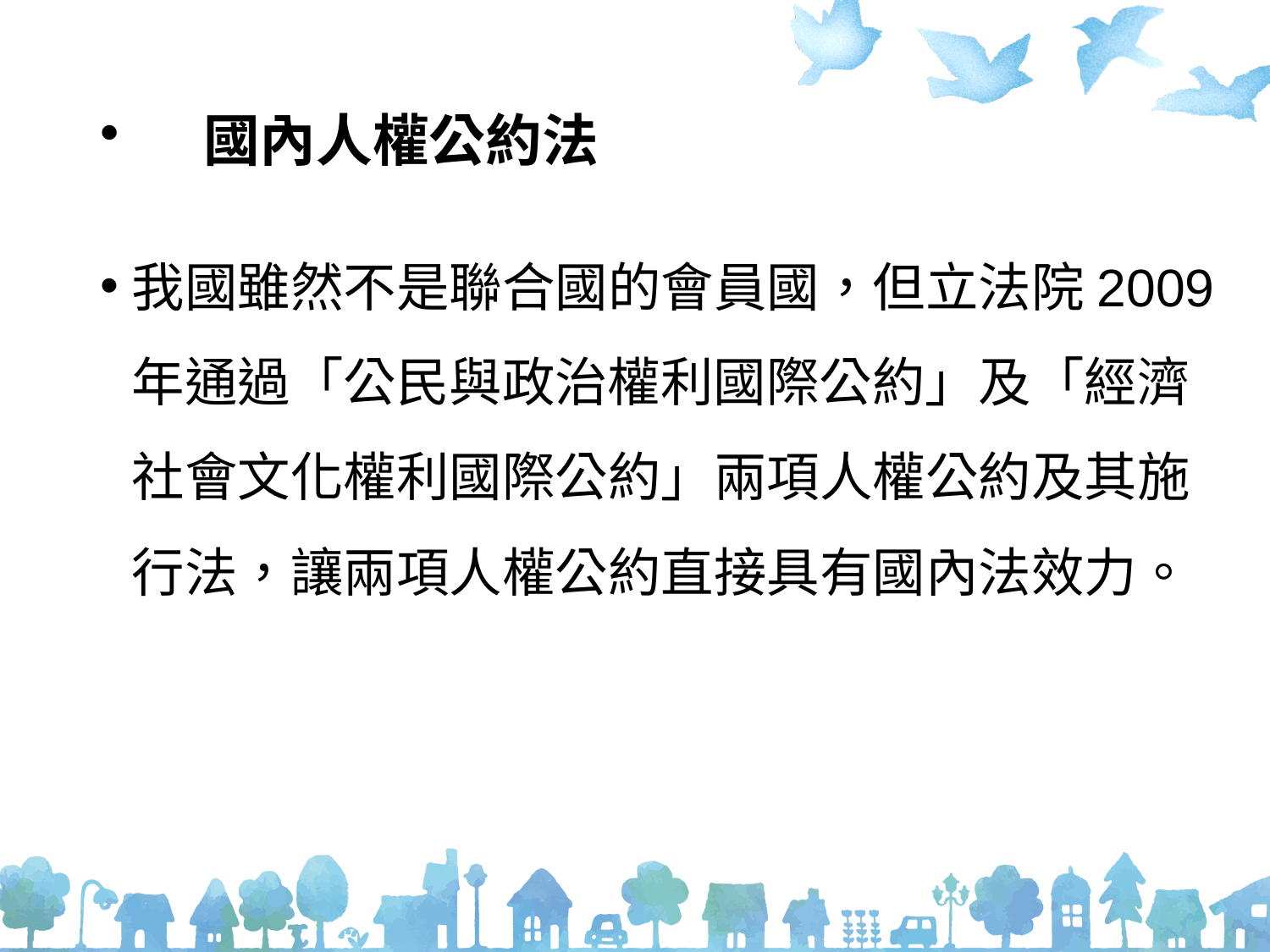

# 國內人權公約法
我國雖然不是聯合國的會員國，但立法院2009 年通過「公民與政治權利國際公約」及「經濟社會文化權利國際公約」兩項人權公約及其施行法，讓兩項人權公約直接具有國內法效力。